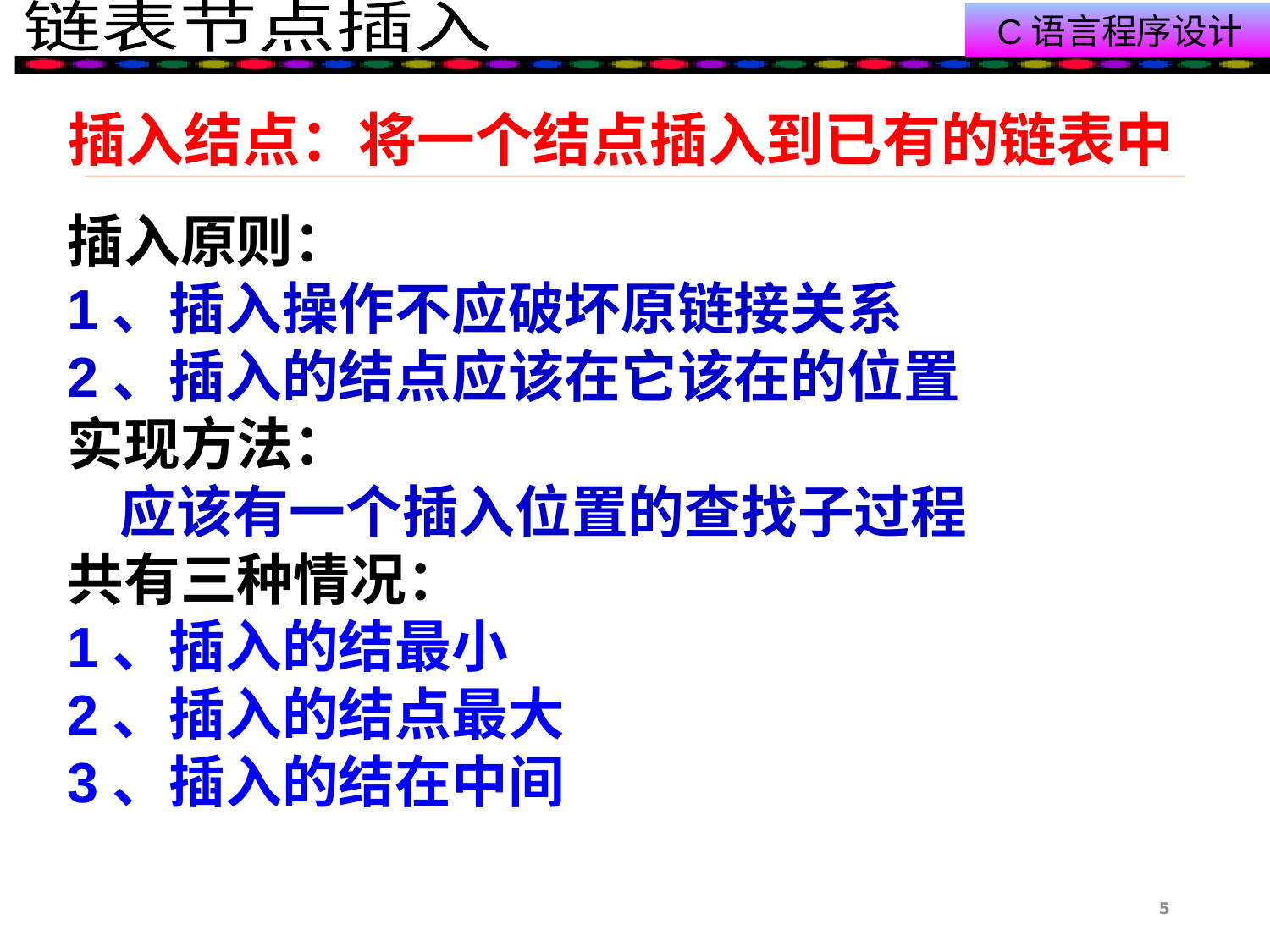

# 插入结点：将一个结点插入到已有的链表中
插入原则：
1、插入操作不应破坏原链接关系
2、插入的结点应该在它该在的位置
实现方法：
   应该有一个插入位置的查找子过程
共有三种情况：
1、插入的结最小
2、插入的结点最大
3、插入的结在中间
5